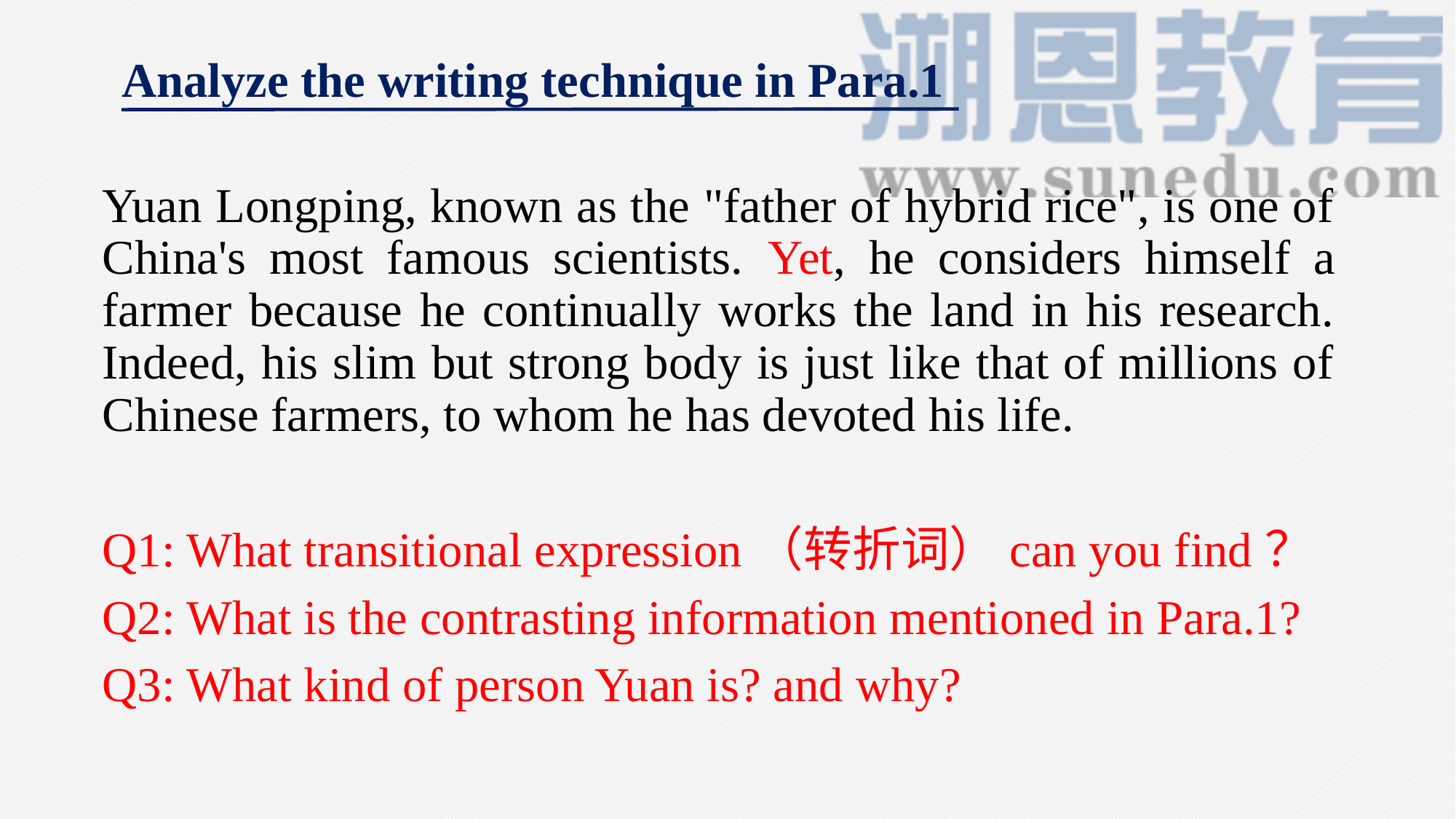

Analyze the writing technique in Para.1
Yuan Longping, known as the "father of hybrid rice", is one of China's most famous scientists. Yet, he considers himself a farmer because he continually works the land in his research. Indeed, his slim but strong body is just like that of millions of Chinese farmers, to whom he has devoted his life.

Q1: What transitional expression（转折词）can you find？
Q2: What is the contrasting information mentioned in Para.1?
Q3: What kind of person Yuan is? and why?